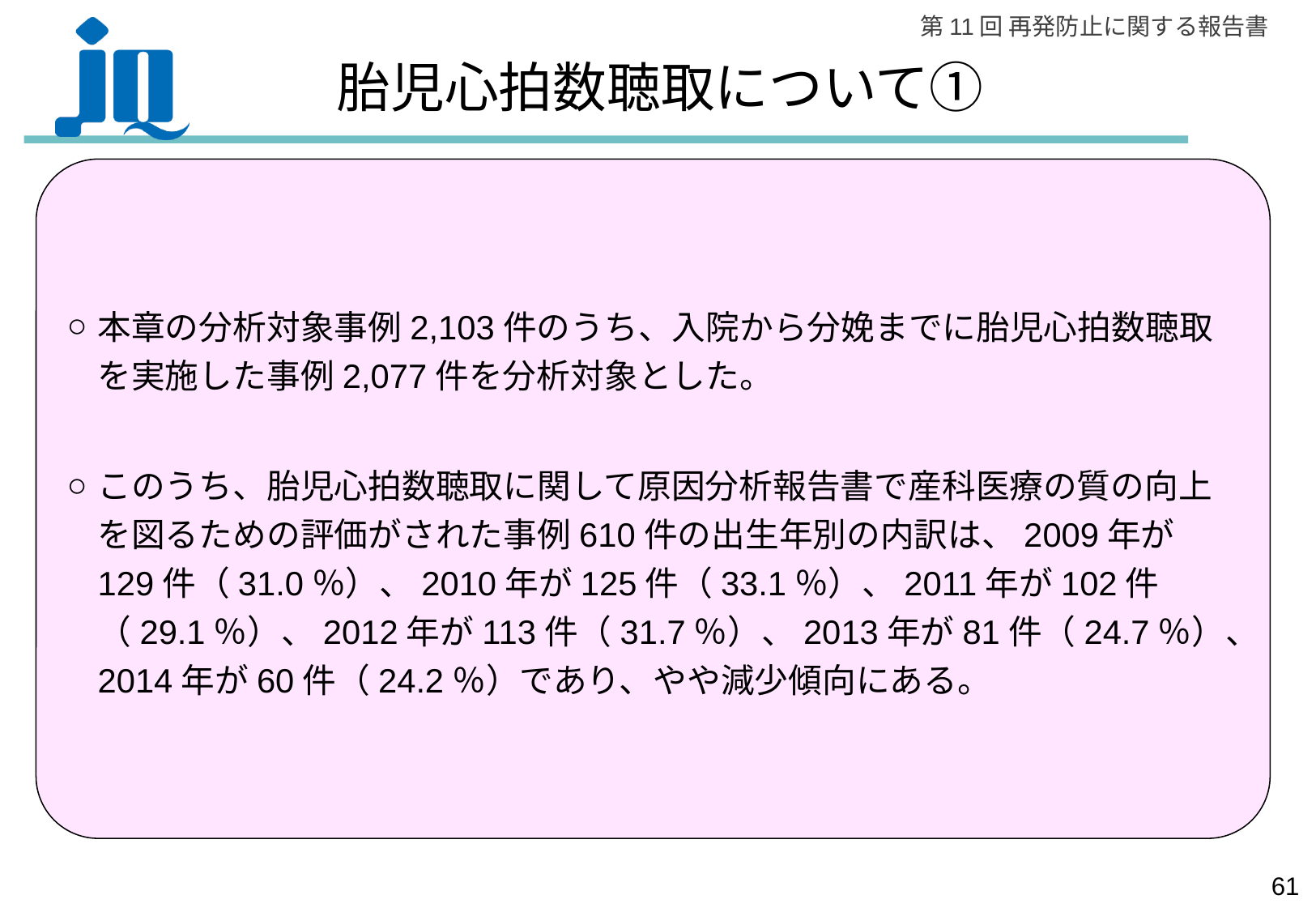

# 胎児心拍数聴取について①
本章の分析対象事例2,103件のうち、入院から分娩までに胎児心拍数聴取を実施した事例2,077件を分析対象とした。

このうち、胎児心拍数聴取に関して原因分析報告書で産科医療の質の向上を図るための評価がされた事例610件の出生年別の内訳は、2009年が129件（31.0％）、2010年が125件（33.1％）、2011年が102件（29.1％）、2012年が113件（31.7％）、2013年が81件（24.7％）、2014年が60件（24.2％）であり、やや減少傾向にある。
61